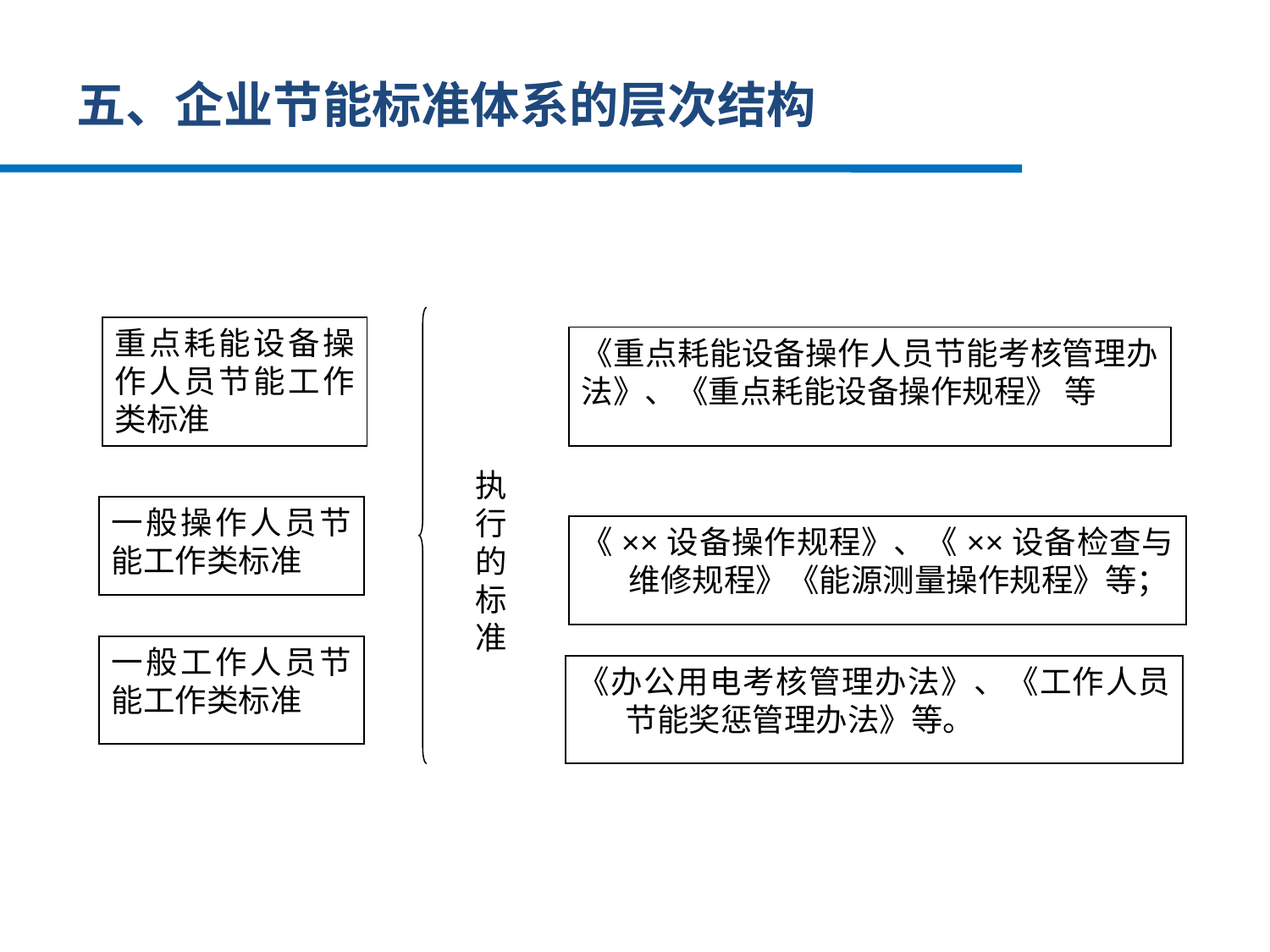

# 五、企业节能标准体系的层次结构

重点耗能设备操作人员节能工作类标准
《重点耗能设备操作人员节能考核管理办法》、《重点耗能设备操作规程》 等
执行的标准
一般操作人员节能工作类标准
《××设备操作规程》、《××设备检查与维修规程》《能源测量操作规程》等；
一般工作人员节能工作类标准
《办公用电考核管理办法》、《工作人员节能奖惩管理办法》等。